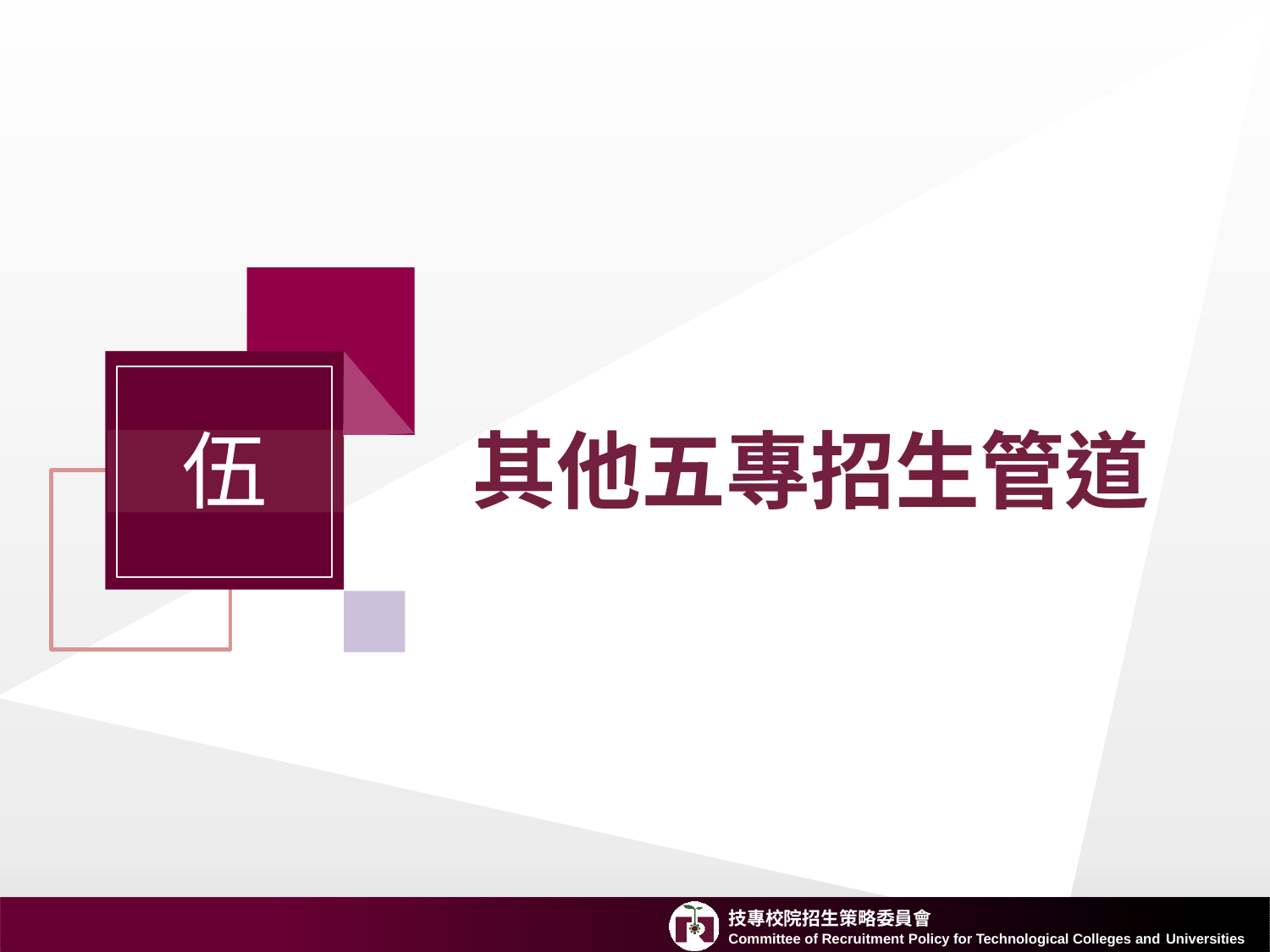

# 伍
其他五專招生管道

59
技專校院招生策略委員會
Committee of Recruitment Policy for Technological Colleges and Universities